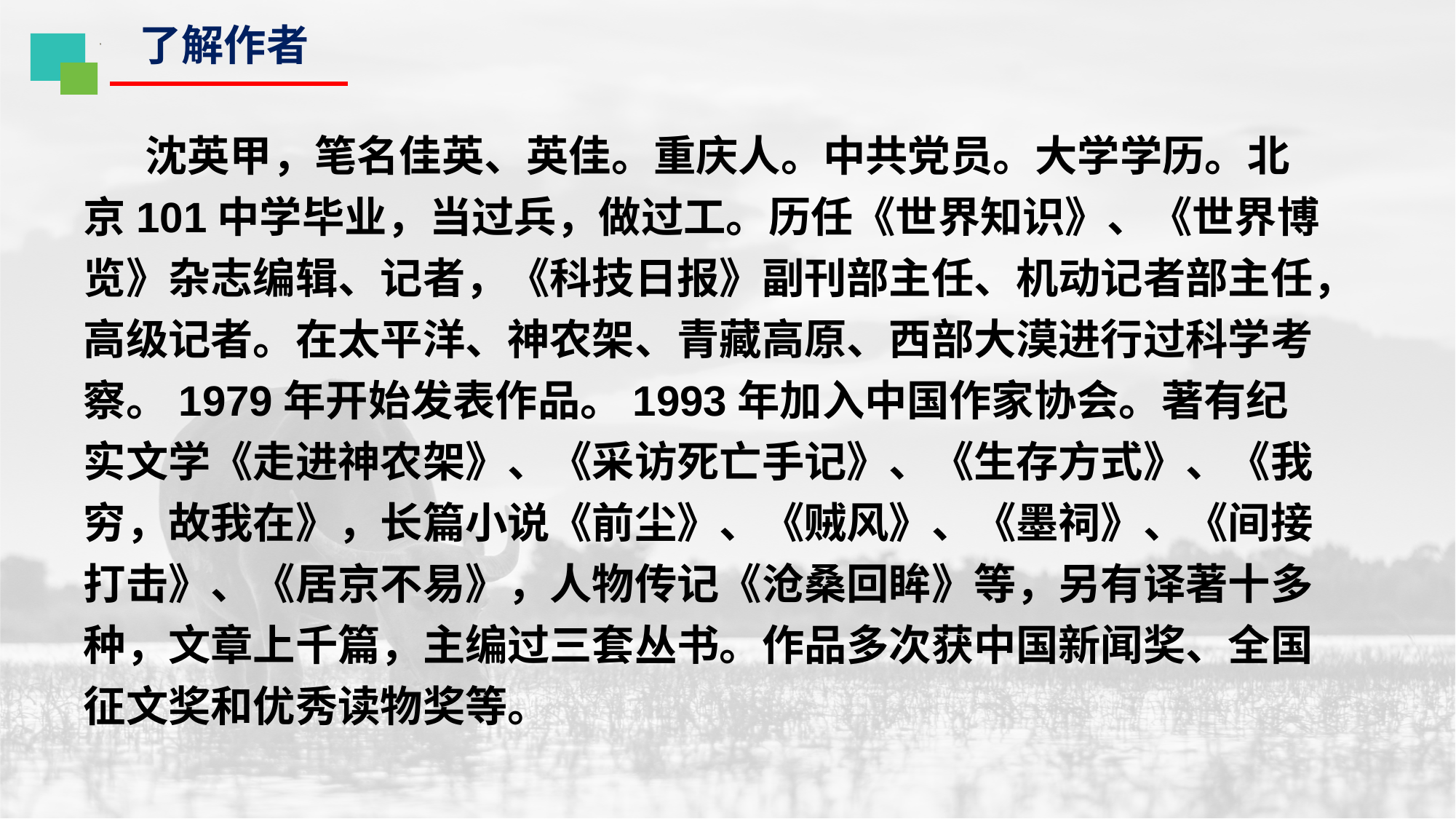

了解作者

  沈英甲，笔名佳英、英佳。重庆人。中共党员。大学学历。北京101中学毕业，当过兵，做过工。历任《世界知识》、《世界博览》杂志编辑、记者，《科技日报》副刊部主任、机动记者部主任，高级记者。在太平洋、神农架、青藏高原、西部大漠进行过科学考察。1979年开始发表作品。1993年加入中国作家协会。著有纪实文学《走进神农架》、《采访死亡手记》、《生存方式》、《我穷，故我在》，长篇小说《前尘》、《贼风》、《墨祠》、《间接打击》、《居京不易》，人物传记《沧桑回眸》等，另有译著十多种，文章上千篇，主编过三套丛书。作品多次获中国新闻奖、全国征文奖和优秀读物奖等。